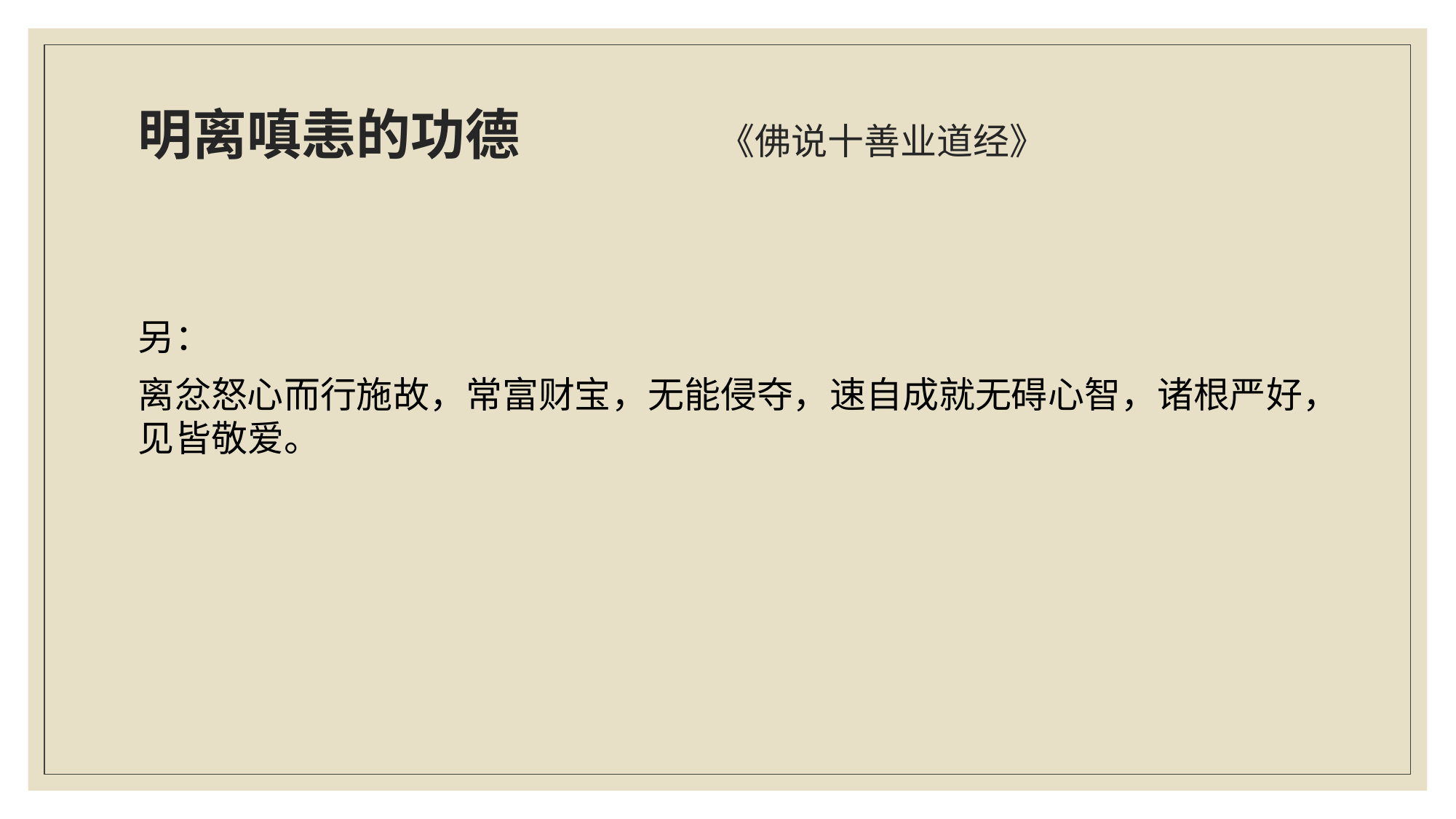

# 明离嗔恚的功德                《佛说十善业道经》

另：
离忿怒心而行施故，常富财宝，无能侵夺，速自成就无碍心智，诸根严好，见皆敬爱。